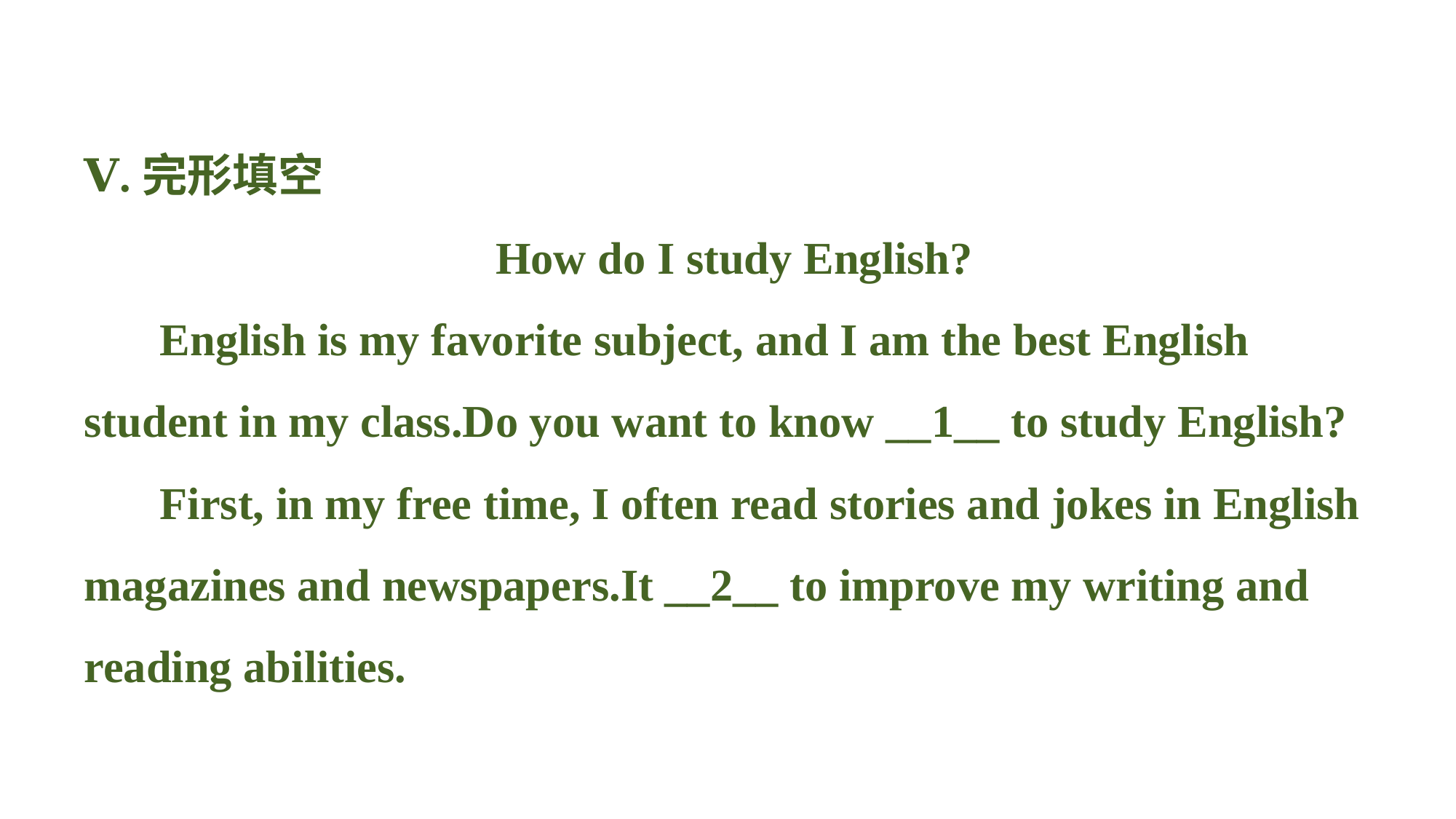

Ⅴ.完形填空
How do I study English?
English is my favorite subject, and I am the best English student in my class.Do you want to know __1__ to study English?
First, in my free time, I often read stories and jokes in English magazines and newspapers.It __2__ to improve my writing and reading abilities.